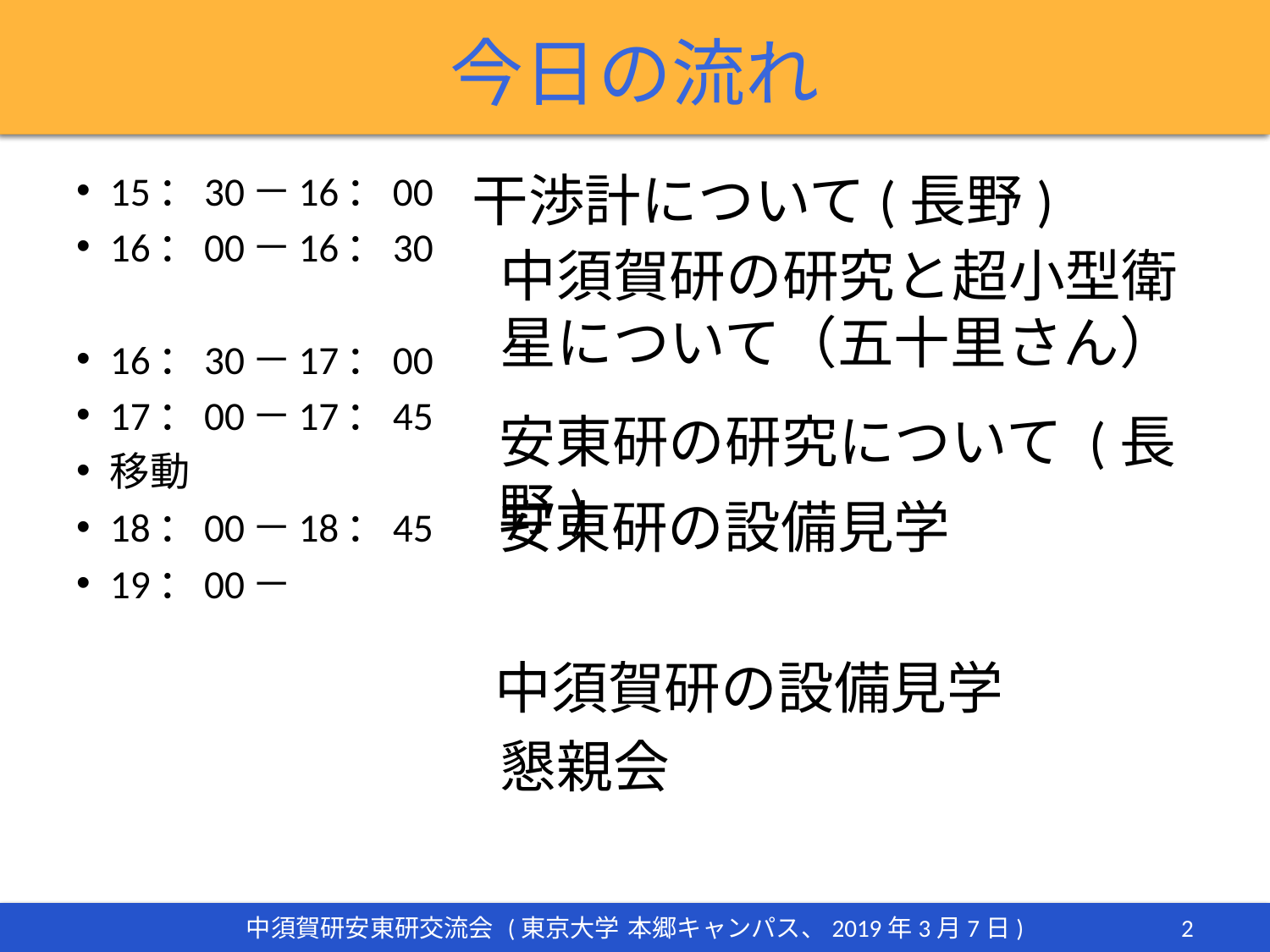

# 今日の流れ
干渉計について(長野)
15：30－16：00
16：00－16：30

16：30－17：00
17：00－17：45
移動
18：00－18：45
19：00－
中須賀研の研究と超小型衛星について（五十里さん）
安東研の研究について (長野)
安東研の設備見学
中須賀研の設備見学
懇親会
2
中須賀研安東研交流会 (東京大学 本郷キャンパス、2019年3月7日)